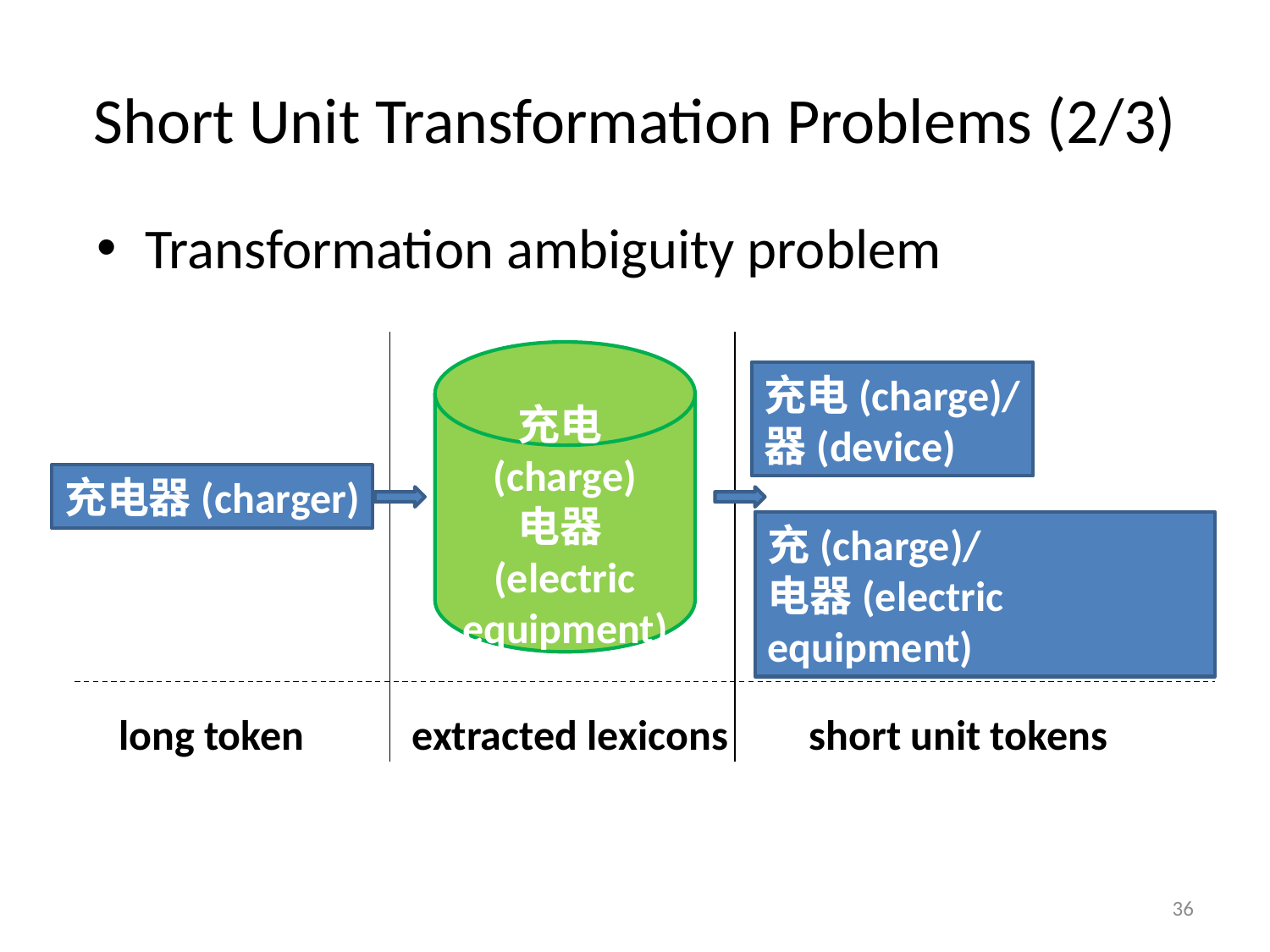

# Short Unit Transformation Problems (2/3)
Transformation ambiguity problem

充电(charge)
电器(electric equipment)
・・・
充电(charge)/
器(device)
充电器(charger)

充(charge)/
电器(electric equipment)
long token
extracted lexicons
short unit tokens
36